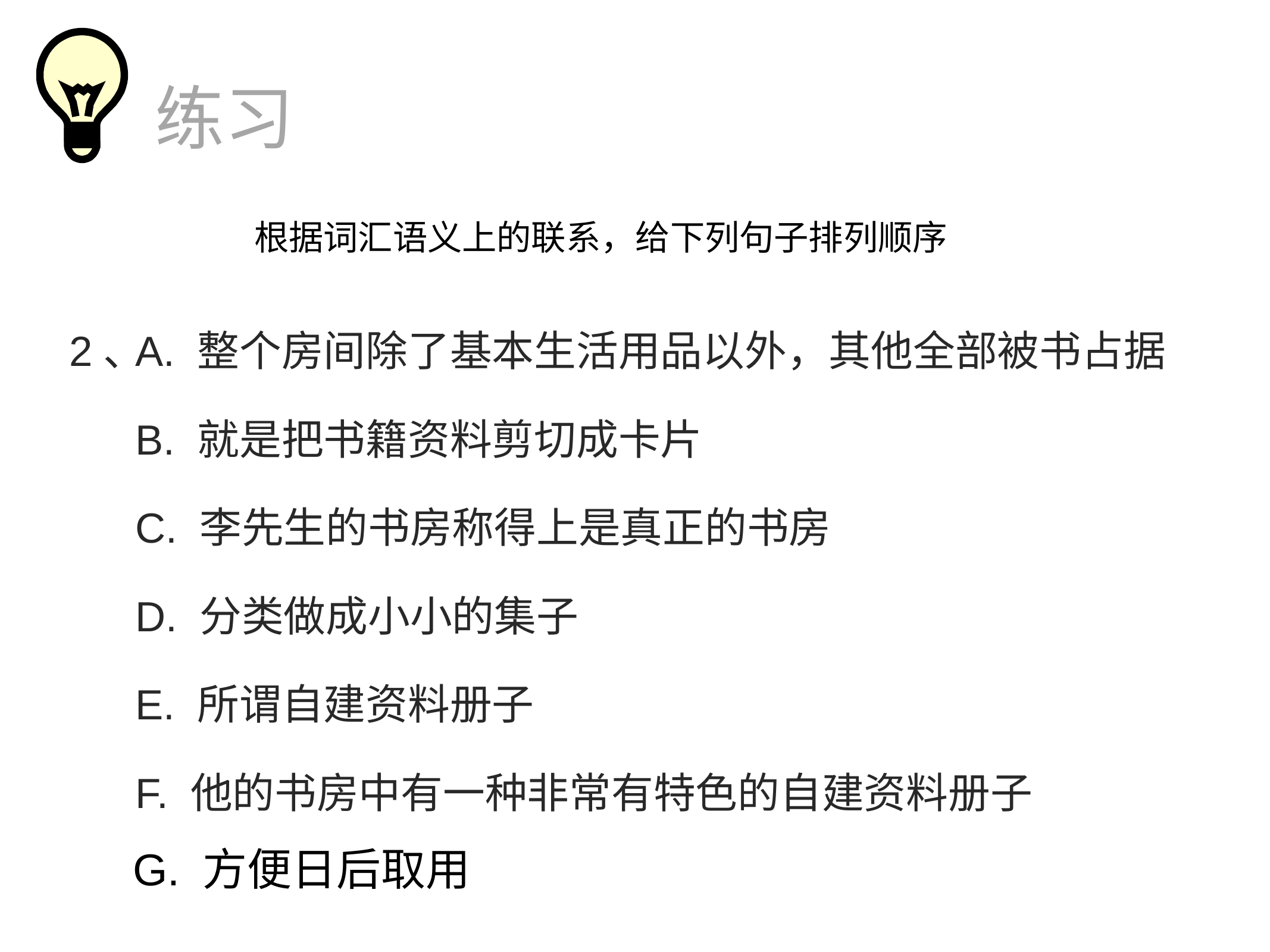

练习
根据词汇语义上的联系，给下列句子排列顺序
A. 整个房间除了基本生活用品以外，其他全部被书占据
2、
B. 就是把书籍资料剪切成卡片
C. 李先生的书房称得上是真正的书房
D. 分类做成小小的集子
E. 所谓自建资料册子
F. 他的书房中有一种非常有特色的自建资料册子
G. 方便日后取用